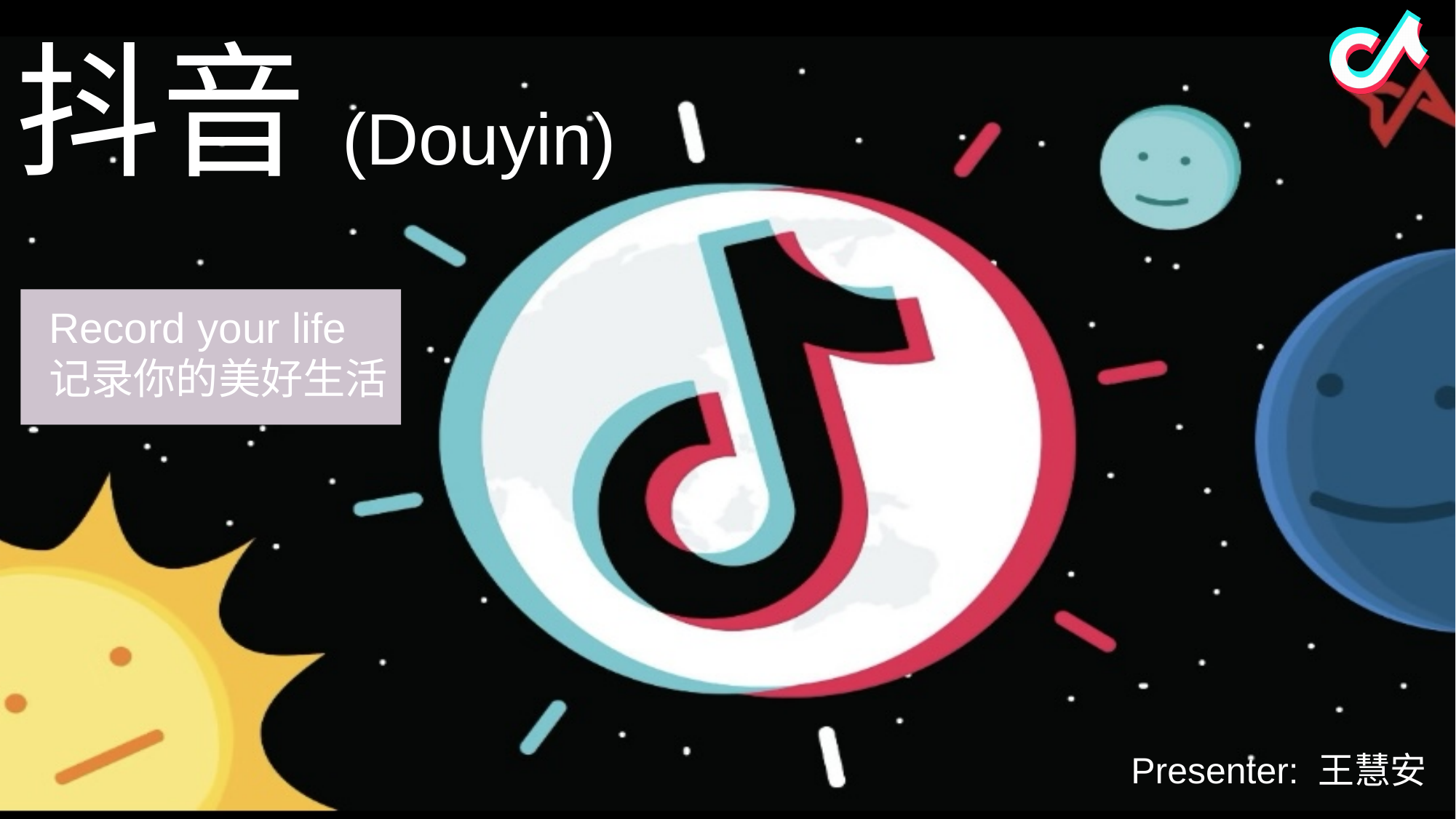

抖音(Douyin)

Record your life
记录你的美好生活
Presenter: 王慧安